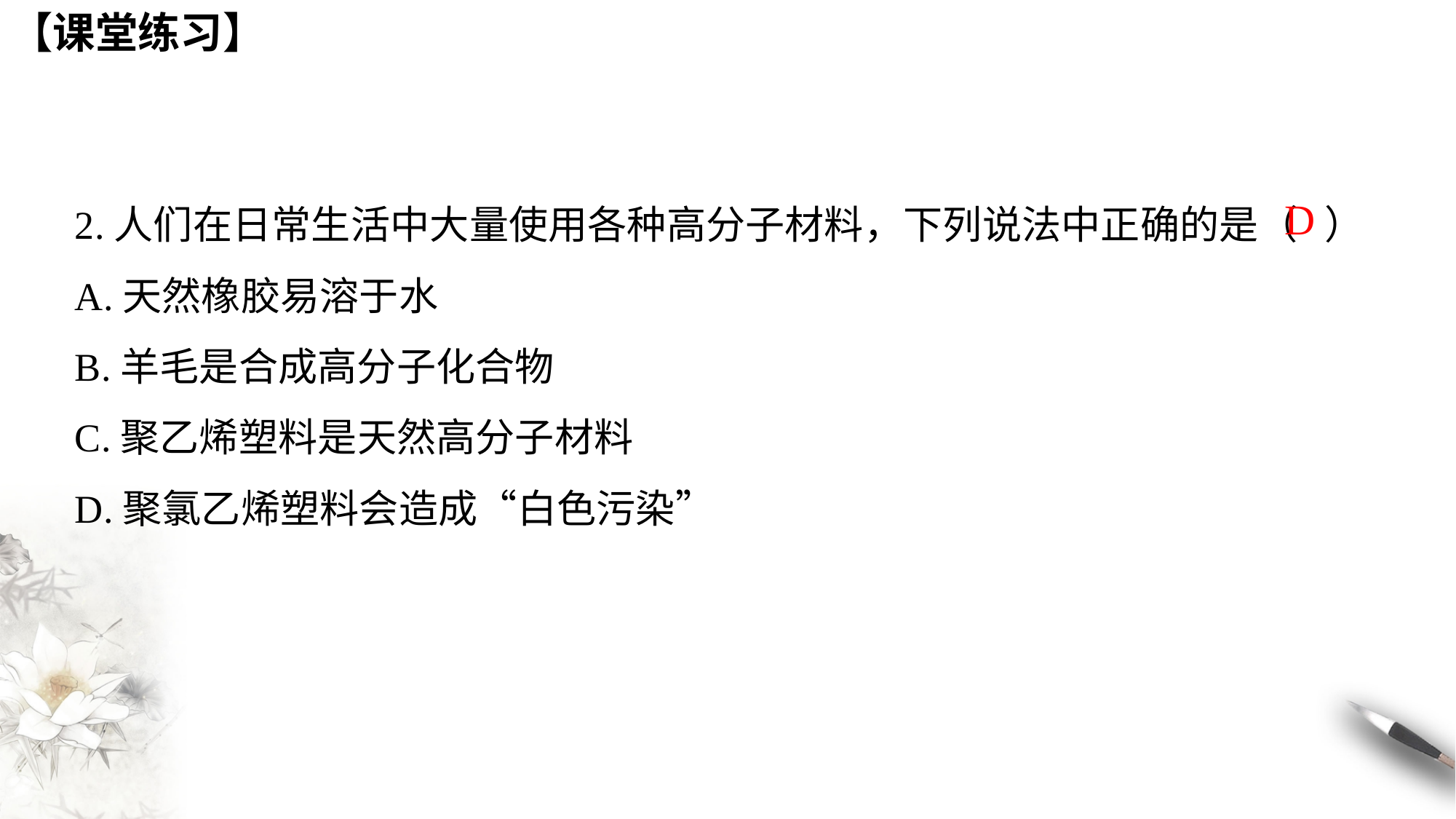

【课堂练习】
2.人们在日常生活中大量使用各种高分子材料，下列说法中正确的是（   ）
A.天然橡胶易溶于水
B.羊毛是合成高分子化合物
C.聚乙烯塑料是天然高分子材料
D.聚氯乙烯塑料会造成“白色污染”
D